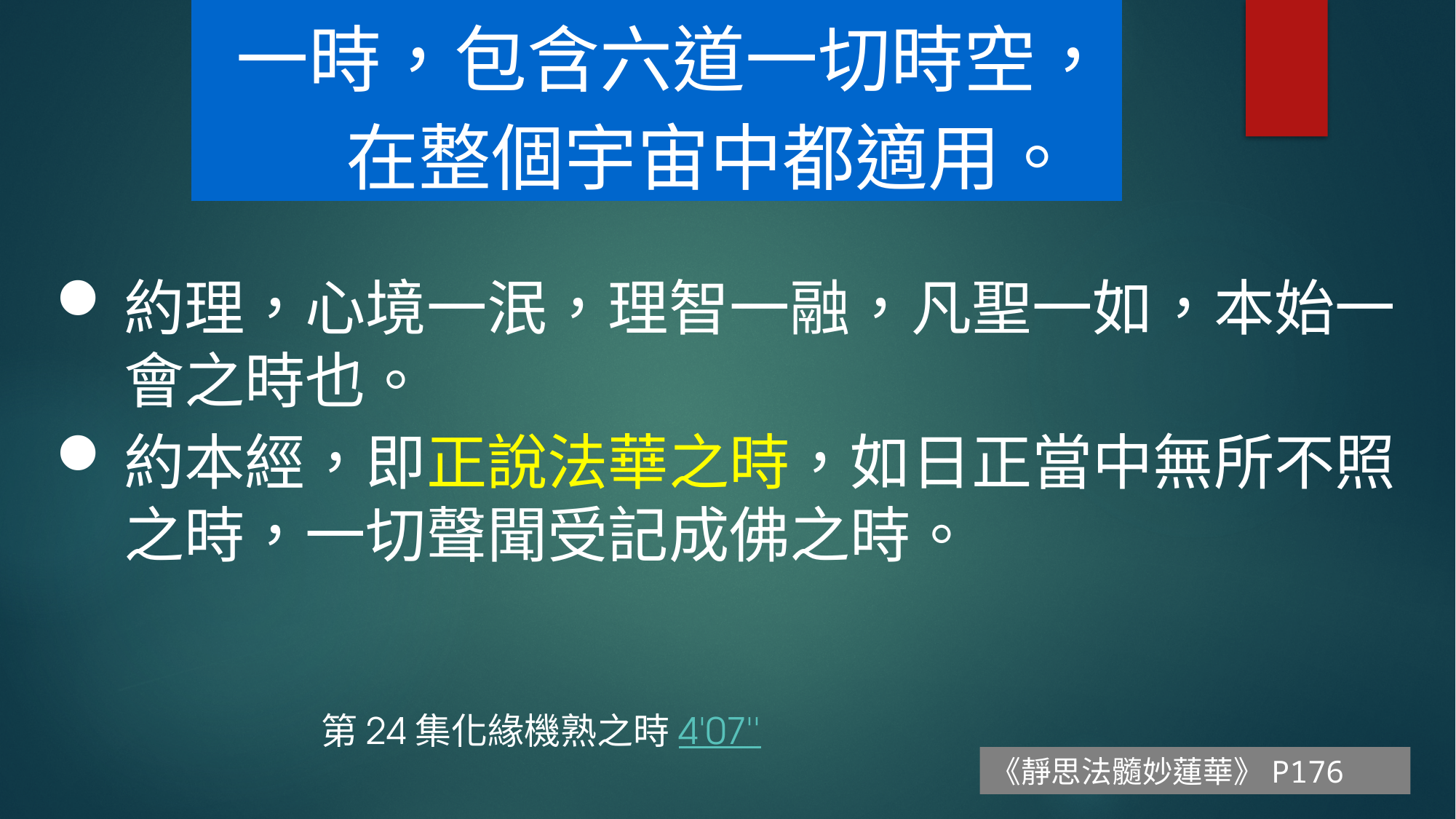

一時，包含六道一切時空，在整個宇宙中都適用。
約理，心境一泯，理智一融，凡聖一如，本始一會之時也。
約本經，即正說法華之時，如日正當中無所不照之時，一切聲聞受記成佛之時。
第24集化緣機熟之時4'07''
《靜思法髓妙蓮華》P176